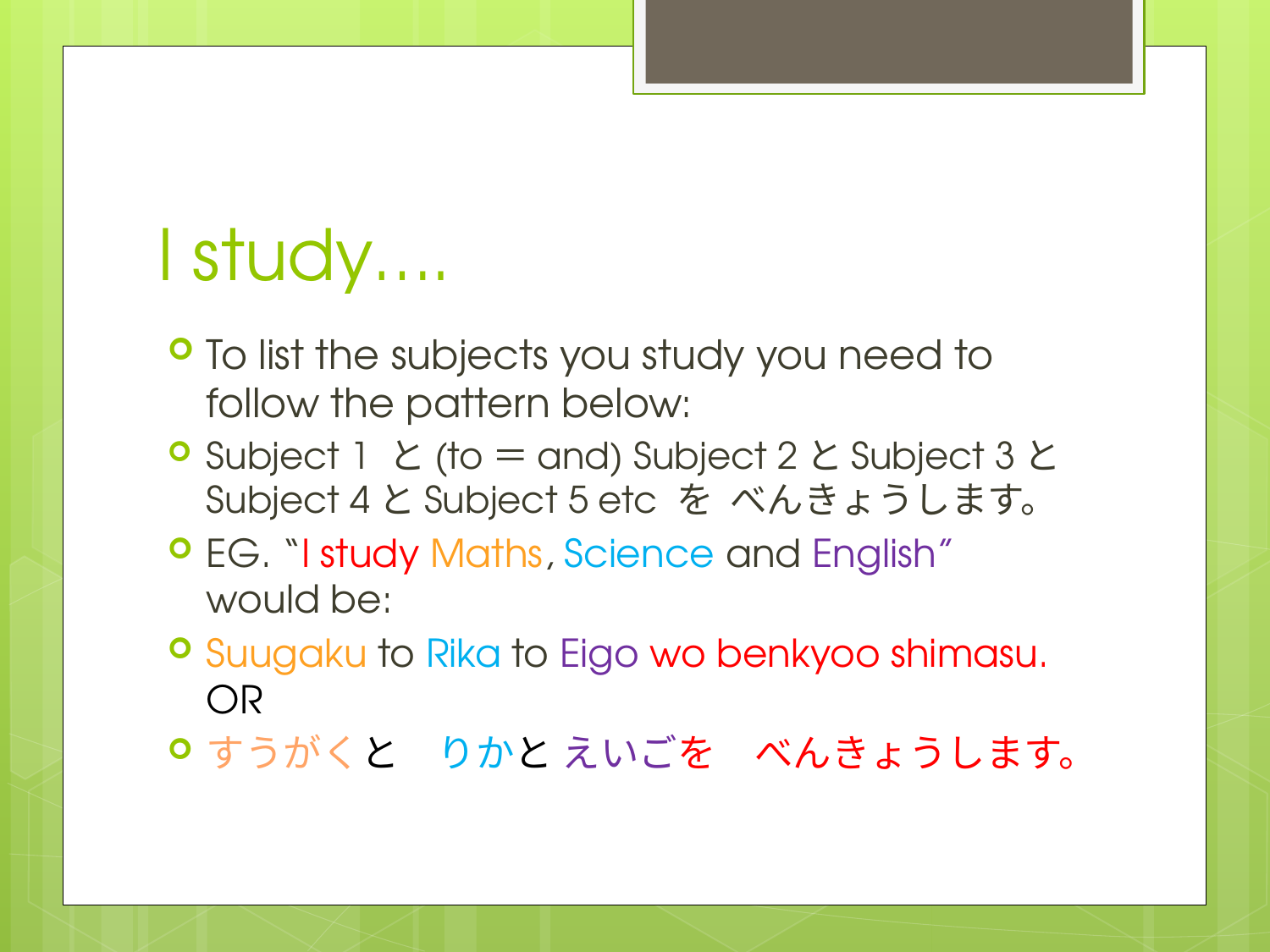

# I study….
To list the subjects you study you need to follow the pattern below:
Subject 1 と(to＝and) Subject 2とSubject 3とSubject 4とSubject 5 etc を  べんきょうします。
EG. “I study Maths, Science and English” would be:
Suugaku to Rika to Eigo wo benkyoo shimasu. OR
すうがくと　りかと えいごを　べんきょうします。